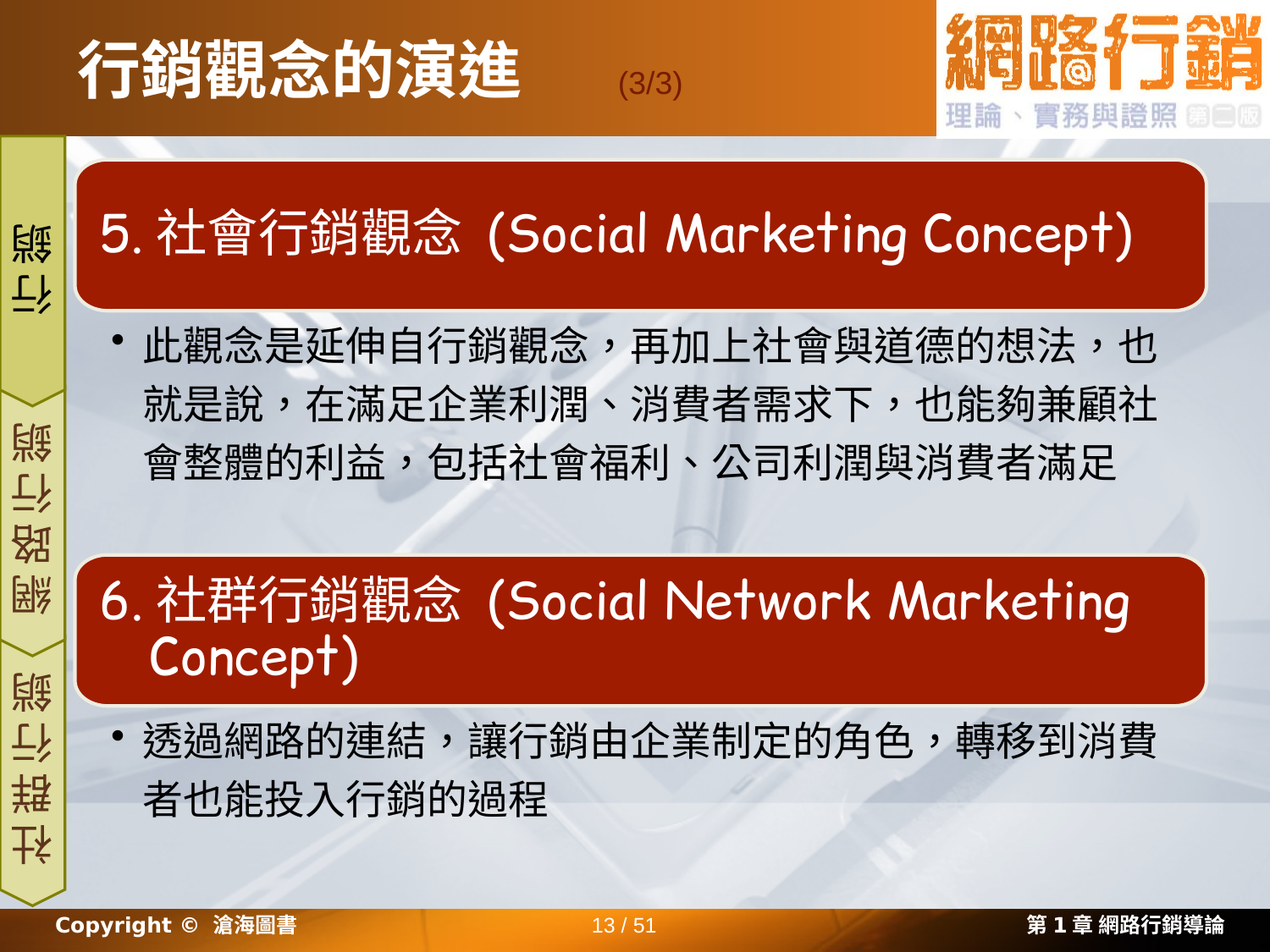

# 行銷觀念的演進
(3/3)
5.社會行銷觀念 (Social Marketing Concept)
行銷
此觀念是延伸自行銷觀念，再加上社會與道德的想法，也就是說，在滿足企業利潤、消費者需求下，也能夠兼顧社會整體的利益，包括社會福利、公司利潤與消費者滿足
網路行銷
6.社群行銷觀念 (Social Network Marketing Concept)
透過網路的連結，讓行銷由企業制定的角色，轉移到消費者也能投入行銷的過程
社群行銷
Copyright © 滄海圖書
13 / 51
第1章 網路行銷導論